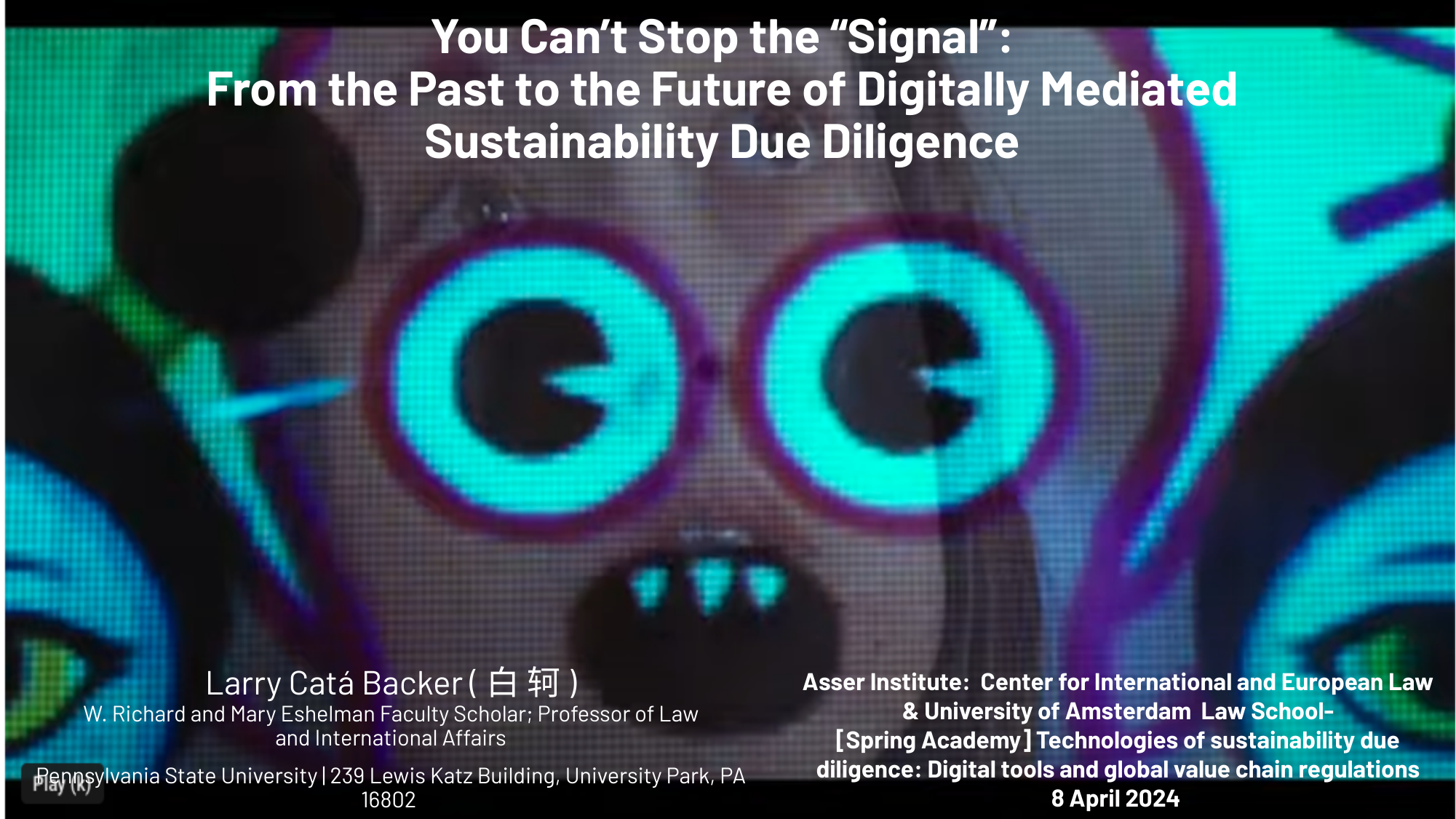

# You Can’t Stop the “Signal”: From the Past to the Future of Digitally Mediated Sustainability Due Diligence
Larry Catá Backer (白 轲)
W. Richard and Mary Eshelman Faculty Scholar; Professor of Law and International Affairs
Pennsylvania State University | 239 Lewis Katz Building, University Park, PA 16802

Asser Institute:  Center for International and European Law & University of Amsterdam  Law School-
[Spring Academy] Technologies of sustainability due diligence: Digital tools and global value chain regulations
8 April 2024